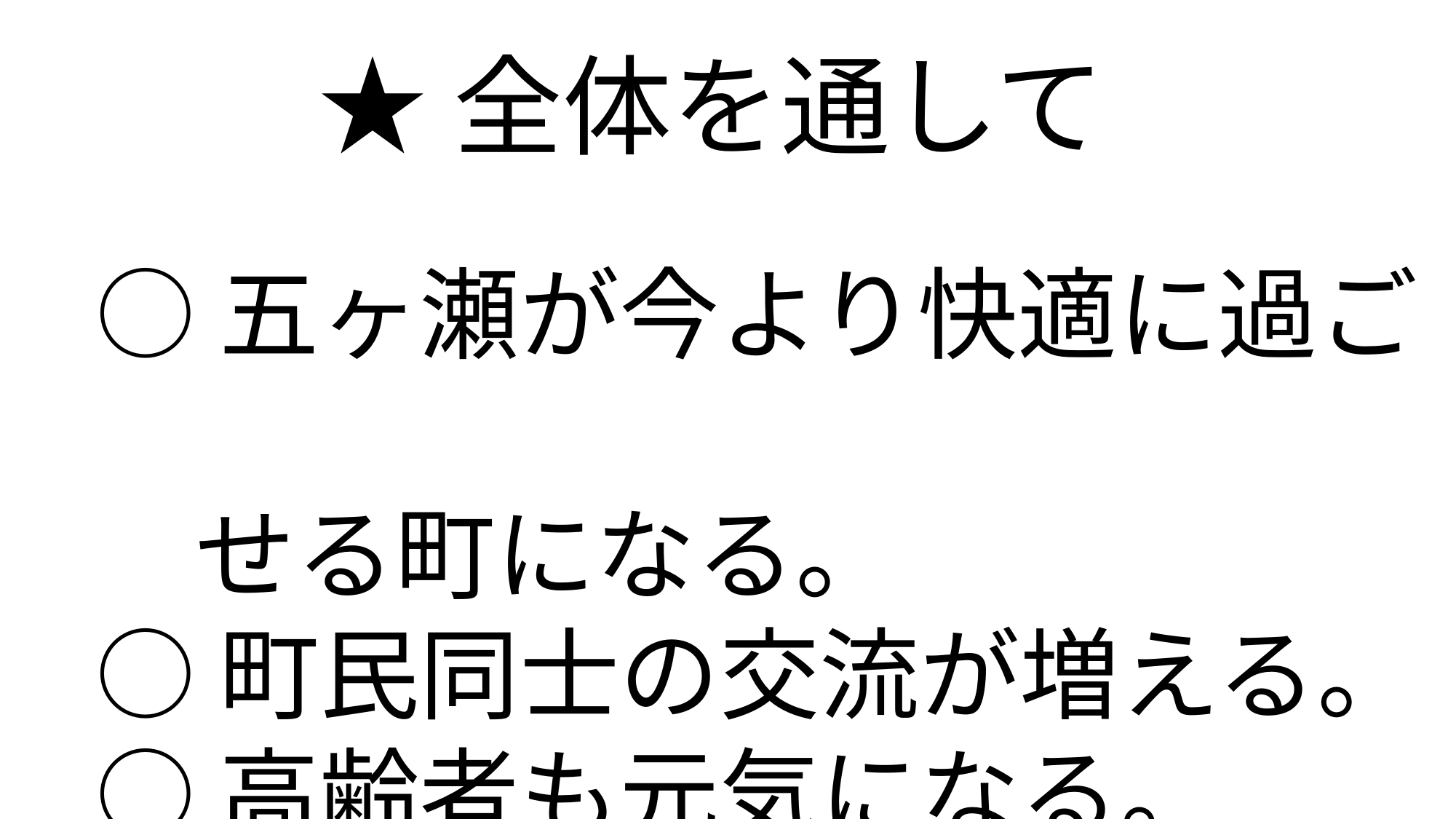

★全体を通して
○五ヶ瀬が今より快適に過ご
　せる町になる。
○町民同士の交流が増える。
○高齢者も元気になる。